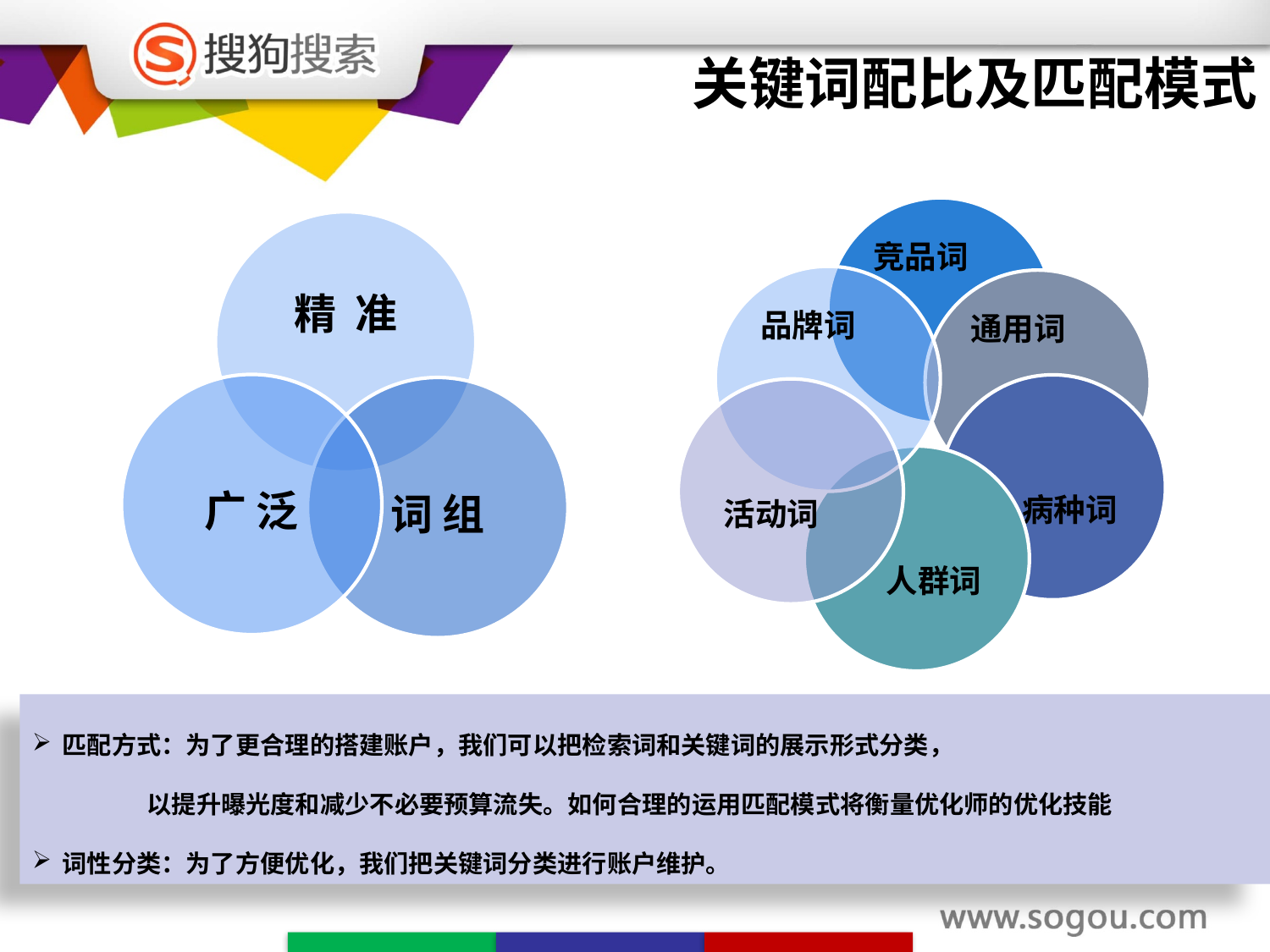

# 关键词配比及匹配模式
竞品词
精  准
词 组
广 泛
品牌词
通用词

    病种词

活动词

    人群词
匹配方式：为了更合理的搭建账户，我们可以把检索词和关键词的展示形式分类，
                   以提升曝光度和减少不必要预算流失。如何合理的运用匹配模式将衡量优化师的优化技能
词性分类：为了方便优化，我们把关键词分类进行账户维护。